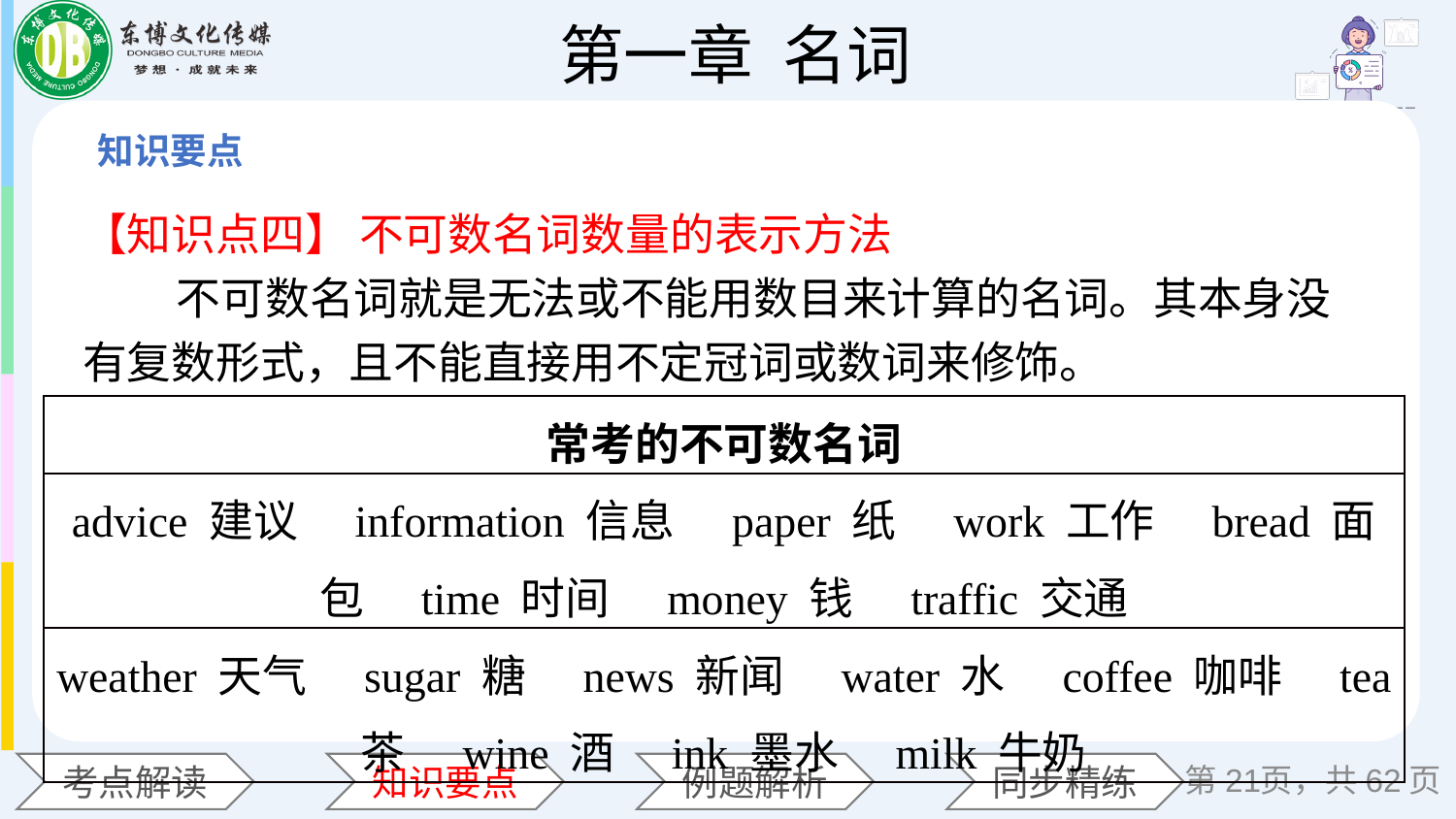

【知识点四】 不可数名词数量的表示方法
 不可数名词就是无法或不能用数目来计算的名词。其本身没有复数形式，且不能直接用不定冠词或数词来修饰。
| 常考的不可数名词 |
| --- |
| advice 建议　information 信息　paper 纸　work 工作　bread 面包　time 时间　money 钱　traffic 交通 |
| weather 天气　sugar 糖　news 新闻　water 水　coffee 咖啡　tea 茶　wine 酒　ink 墨水　milk 牛奶 |
第21页，共62页